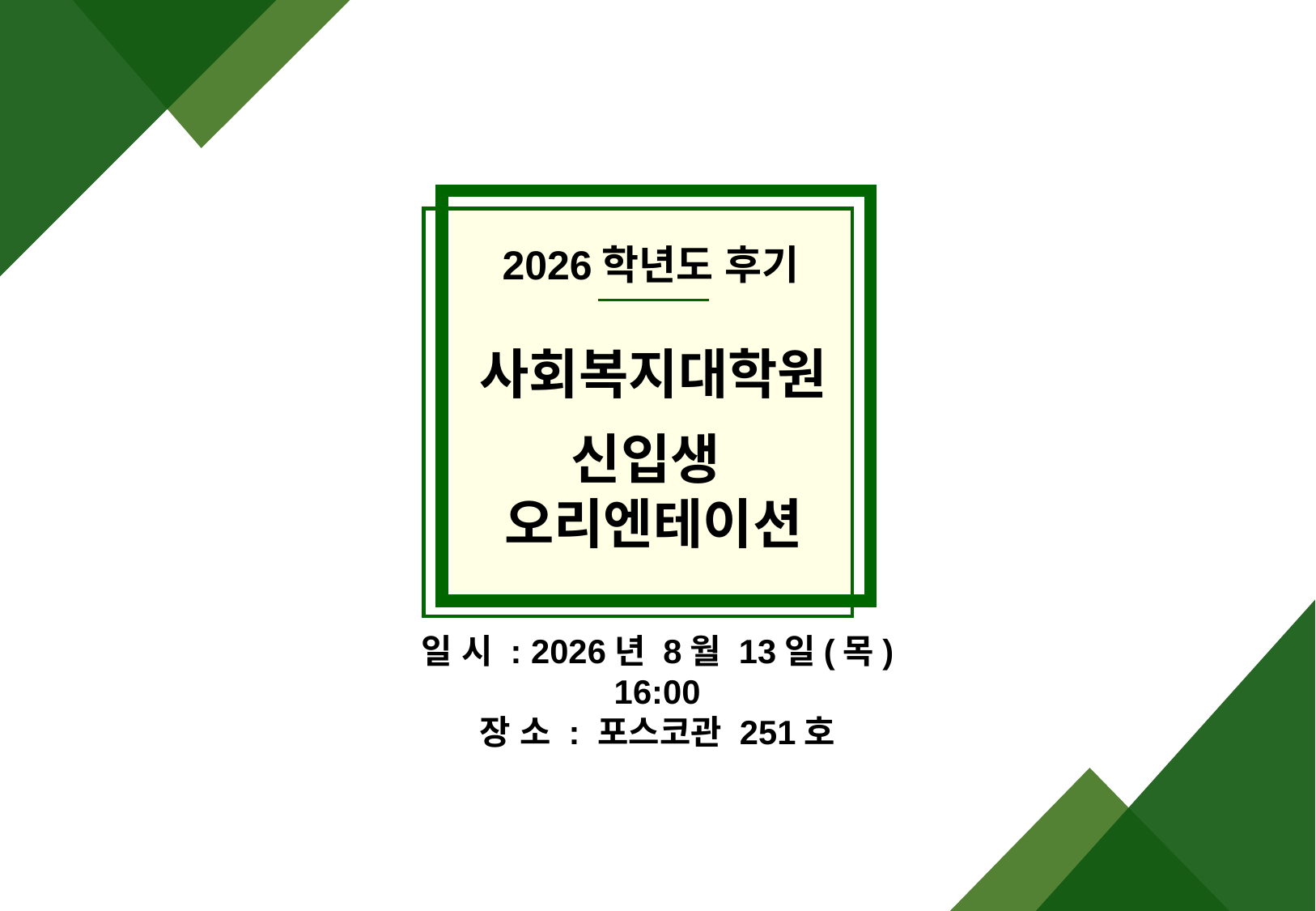

2026학년도 후기
사회복지대학원

신입생
오리엔테이션

일 시 : 2026년 8월 13일(목) 16:00
장 소 : 포스코관 251호